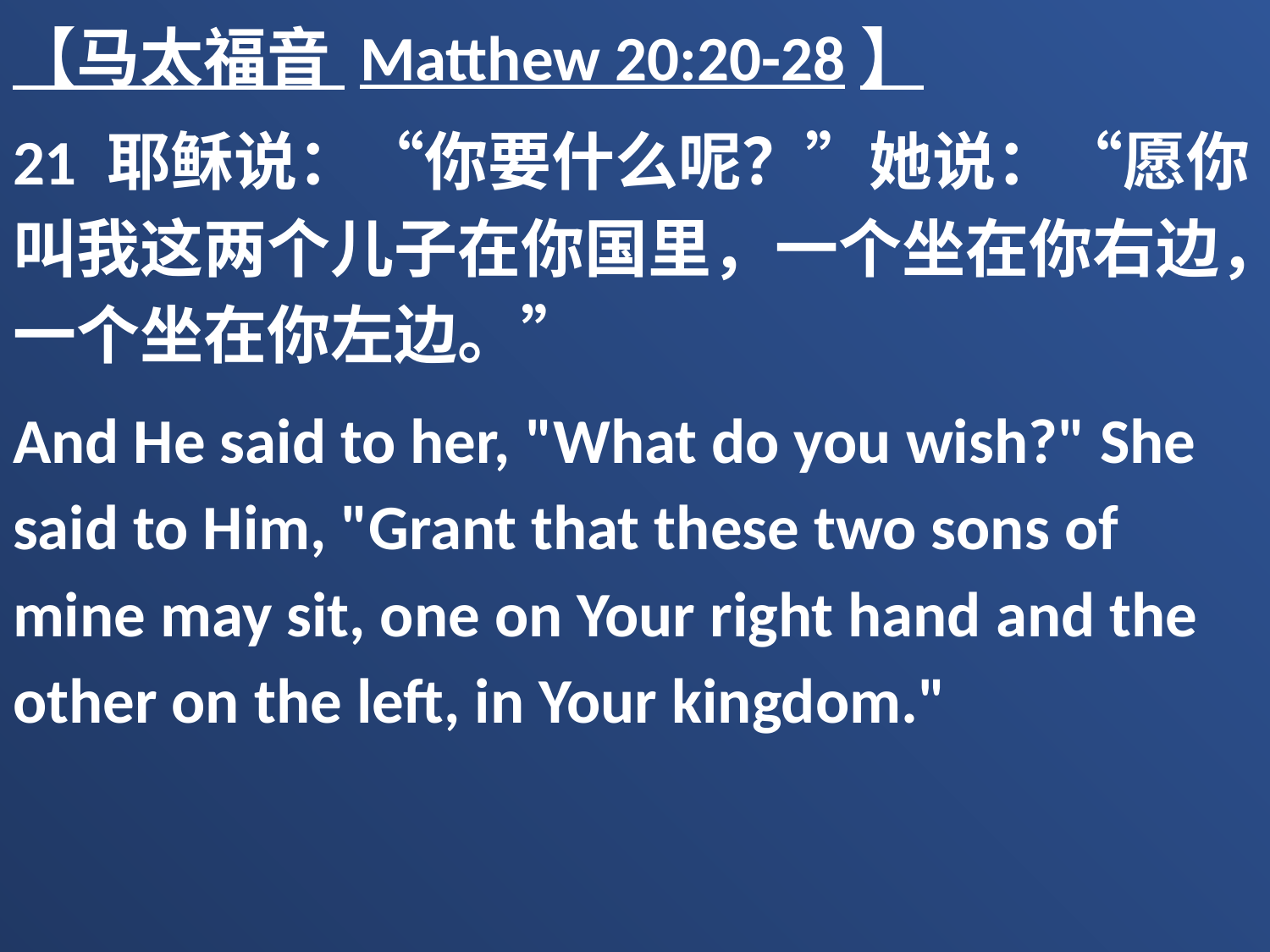

【马太福音 Matthew 20:20-28】
21 耶稣说：“你要什么呢？”她说：“愿你叫我这两个儿子在你国里，一个坐在你右边，一个坐在你左边。”
And He said to her, "What do you wish?" She said to Him, "Grant that these two sons of mine may sit, one on Your right hand and the other on the left, in Your kingdom."